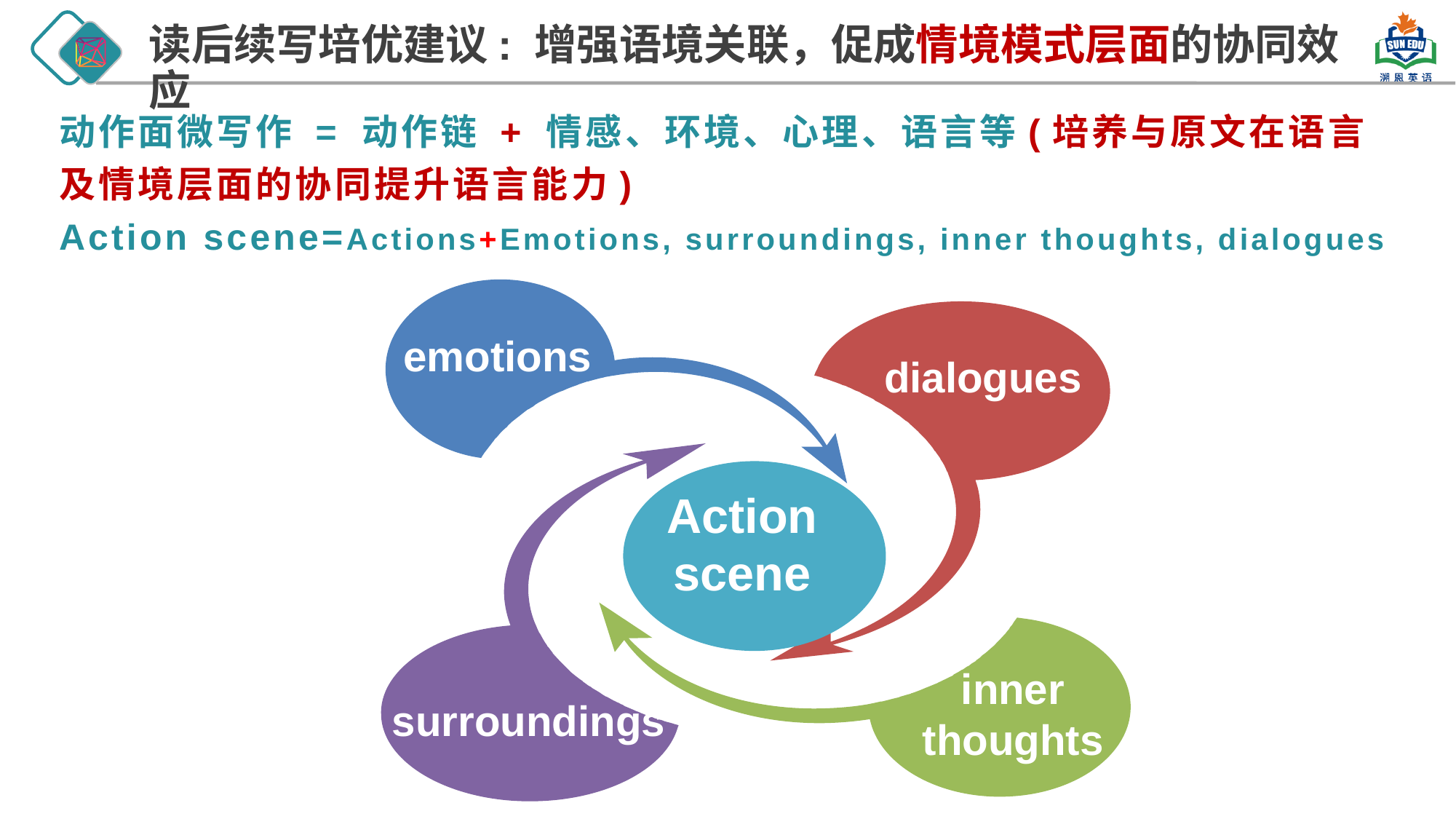

读后续写培优建议: 增强语境关联，促成情境模式层面的协同效应

动作面微写作 = 动作链 + 情感、环境、心理、语言等(培养与原文在语言及情境层面的协同提升语言能力)
Action scene=Actions+Emotions, surroundings, inner thoughts, dialogues

emotions
dialogues

Action scene

inner
thoughts
surroundings